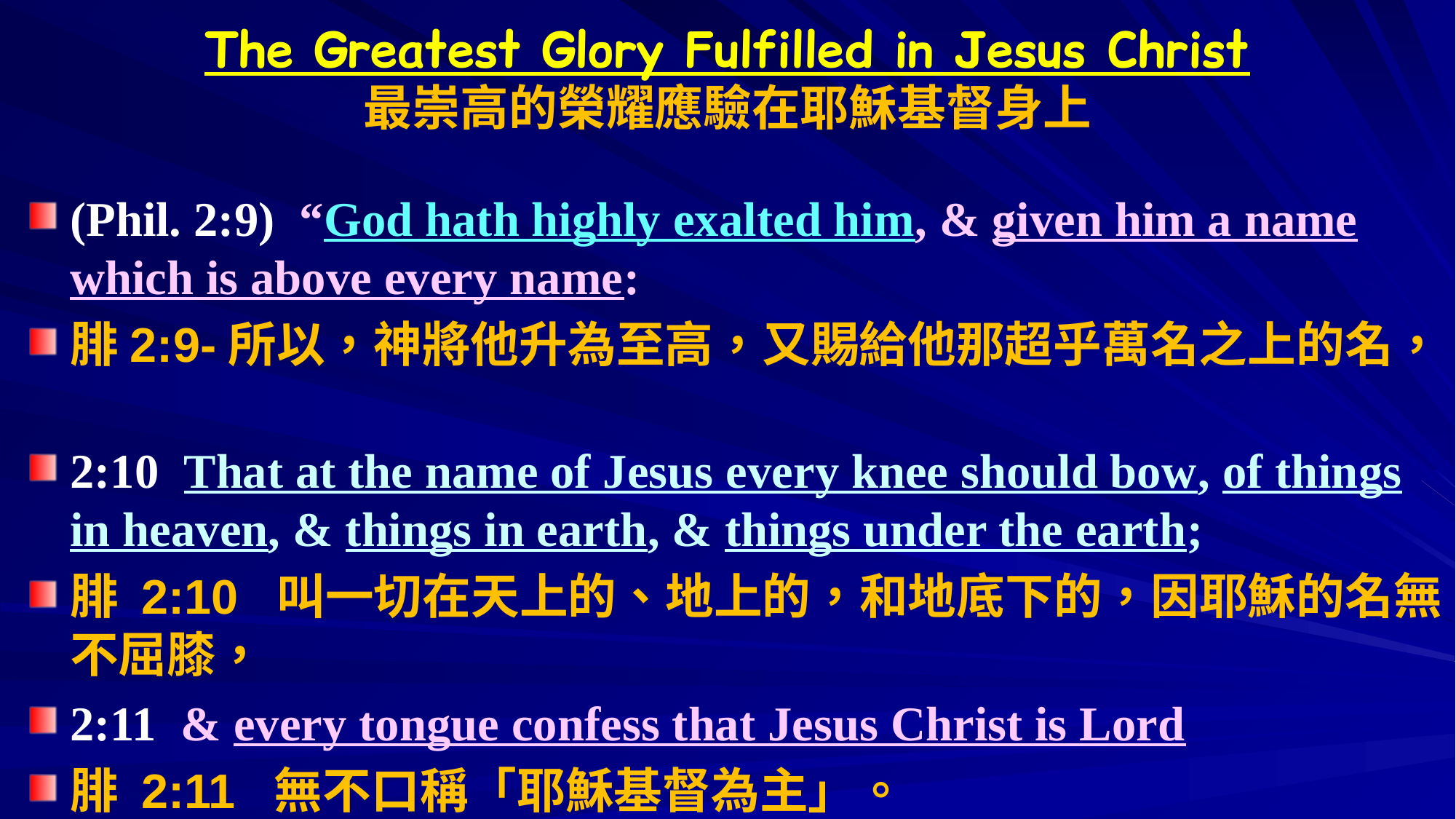

# The Greatest Glory Fulfilled in Jesus Christ 最崇高的榮耀應驗在耶穌基督身上
(Phil. 2:9)  “God hath highly exalted him, & given him a name which is above every name:
腓2:9-所以，神將他升為至高，又賜給他那超乎萬名之上的名，
2:10  That at the name of Jesus every knee should bow, of things in heaven, & things in earth, & things under the earth;
腓 2:10  叫一切在天上的、地上的，和地底下的，因耶穌的名無不屈膝，
2:11  & every tongue confess that Jesus Christ is Lord
腓 2:11  無不口稱「耶穌基督為主」。